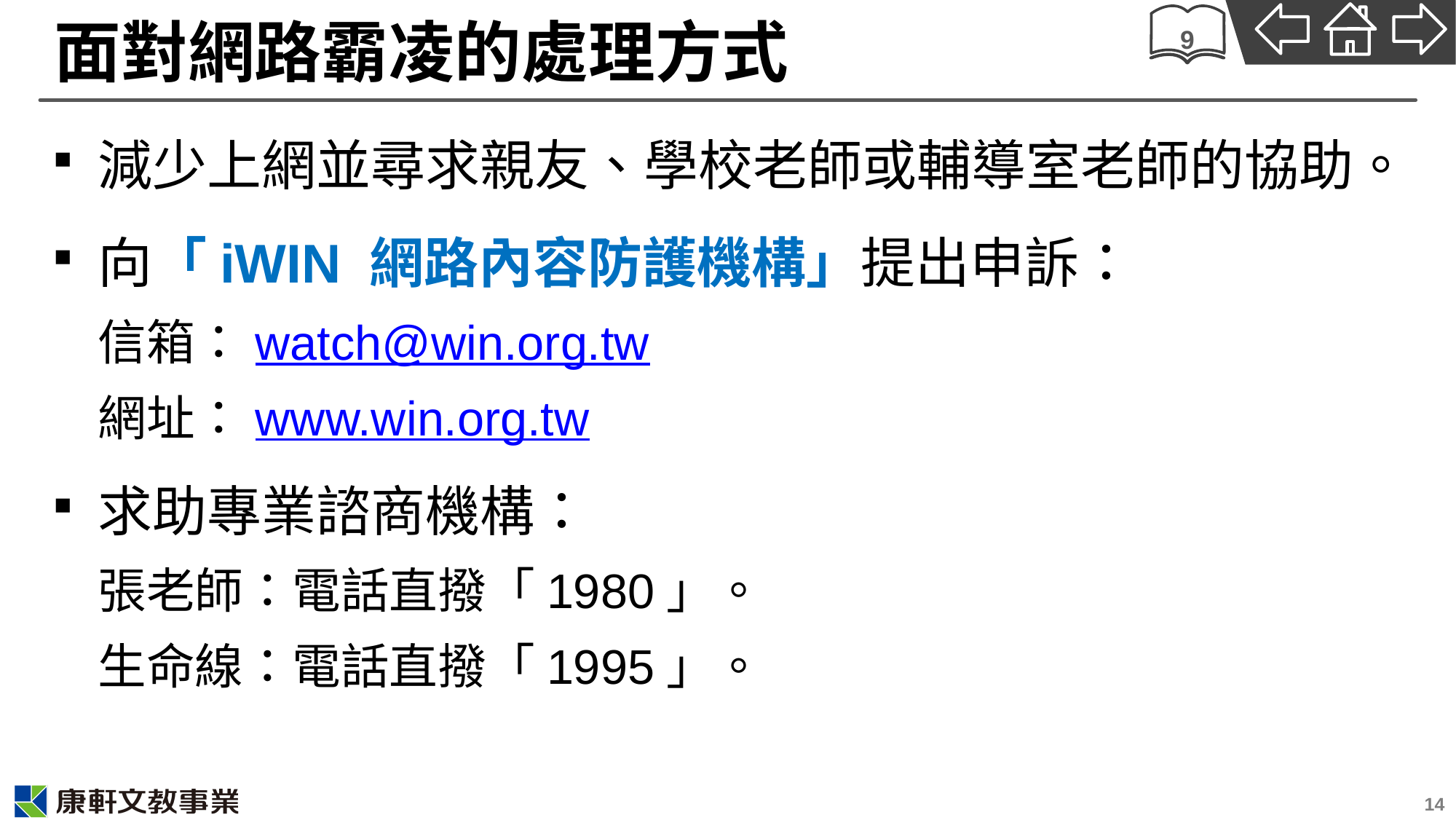

# 面對網路霸凌的處理方式
9
減少上網並尋求親友、學校老師或輔導室老師的協助。
向「iWIN 網路內容防護機構」提出申訴：
信箱：watch@win.org.tw 　
網址：www.win.org.tw
求助專業諮商機構：
張老師：電話直撥「1980」。
生命線：電話直撥「1995」。

14